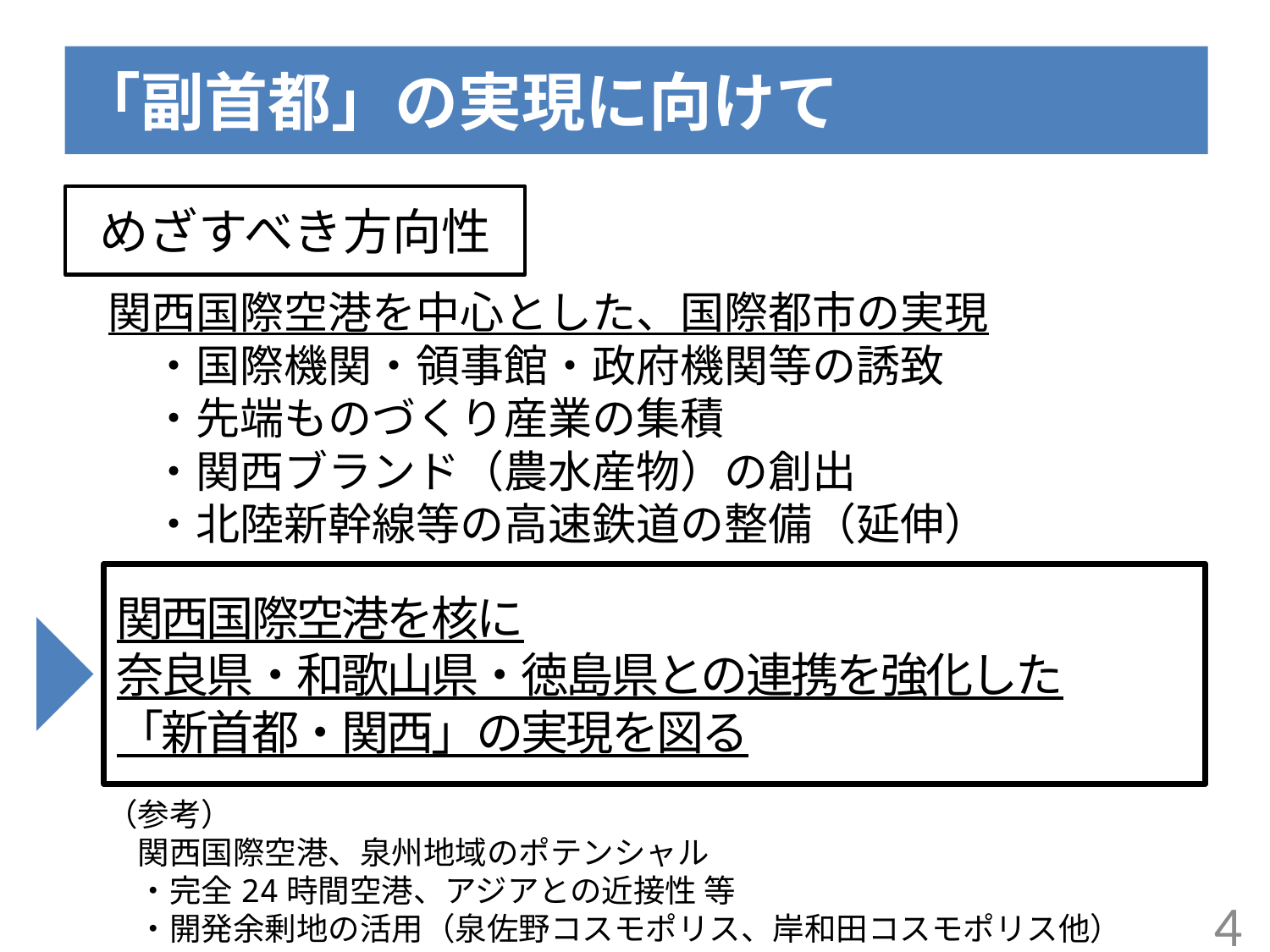

# 「副首都」の実現に向けて
めざすべき方向性
関西国際空港を中心とした、国際都市の実現
　・国際機関・領事館・政府機関等の誘致
　・先端ものづくり産業の集積
　・関西ブランド（農水産物）の創出
　・北陸新幹線等の高速鉄道の整備（延伸）
関西国際空港を核に
奈良県・和歌山県・徳島県との連携を強化した
「新首都・関西」の実現を図る

（参考）
　関西国際空港、泉州地域のポテンシャル
　・完全24時間空港、アジアとの近接性 等
　・開発余剰地の活用（泉佐野コスモポリス、岸和田コスモポリス他）
4